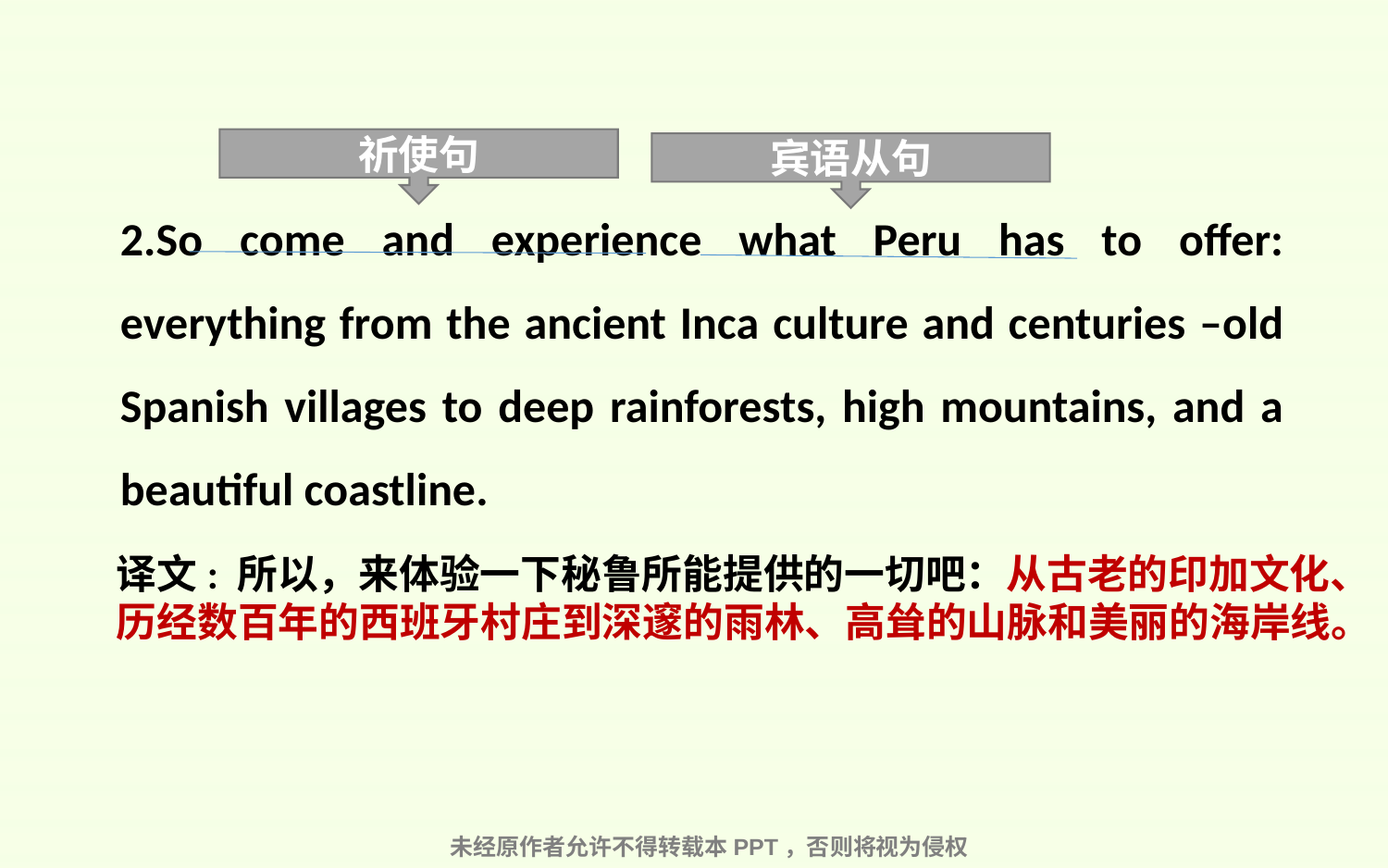

祈使句
宾语从句
2.So come and experience what Peru has to offer: everything from the ancient Inca culture and centuries –old Spanish villages to deep rainforests, high mountains, and a beautiful coastline.
译文: 所以，来体验一下秘鲁所能提供的一切吧：从古老的印加文化、
历经数百年的西班牙村庄到深邃的雨林、高耸的山脉和美丽的海岸线。